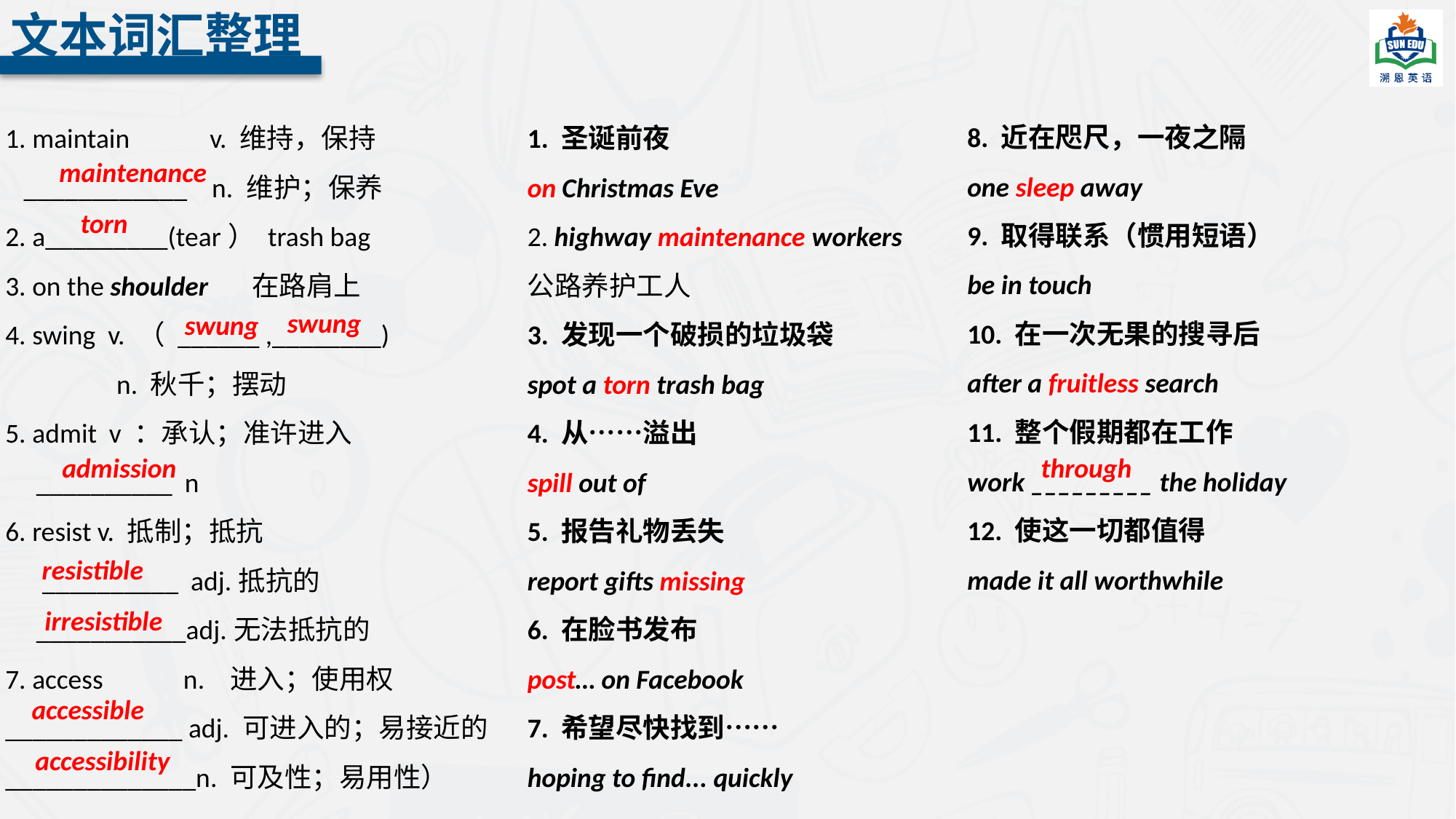

文本词汇整理

8. 近在咫尺，一夜之隔
one sleep away
9. 取得联系（惯用短语）
be in touch
10. 在一次无果的搜寻后
after a fruitless search
11. 整个假期都在工作
work _________ the holiday
12. 使这一切都值得
made it all worthwhile
1. maintain             v. 维持，保持
   ____________    n. 维护；保养
2. a_________(tear） trash bag
3. on the shoulder      在路肩上
4. swing  v. （ ______ ,________)
                  n. 秋千；摆动
5. admit  v ：承认；准许进入
     __________  n
6. resist v. 抵制；抵抗
      __________  adj.抵抗的
     ___________adj.无法抵抗的
7. access             n.   进入；使用权
_____________ adj. 可进入的；易接近的
______________n. 可及性；易用性）
1. 圣诞前夜
on Christmas Eve
2. highway maintenance workers
公路养护工人
3. 发现一个破损的垃圾袋
spot a torn trash bag
4. 从……溢出
spill out of
5. 报告礼物丢失
report gifts missing
6. 在脸书发布
post… on Facebook
7. 希望尽快找到……
hoping to find... quickly
maintenance
torn
swung
swung
admission
through
resistible
irresistible
accessible
 accessibility